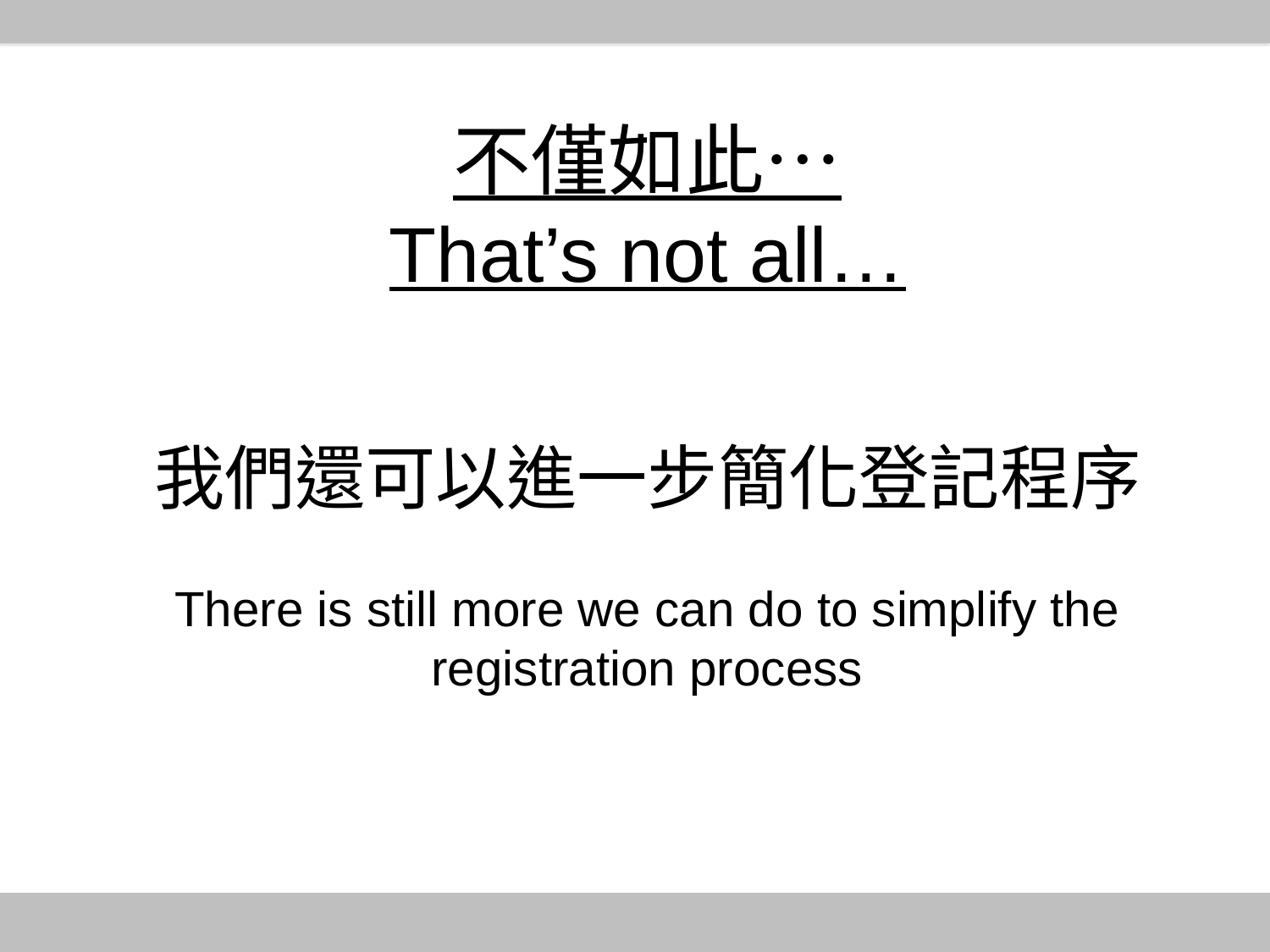

不僅如此…
That’s not all…

我們還可以進一步簡化登記程序

There is still more we can do to simplify the registration process